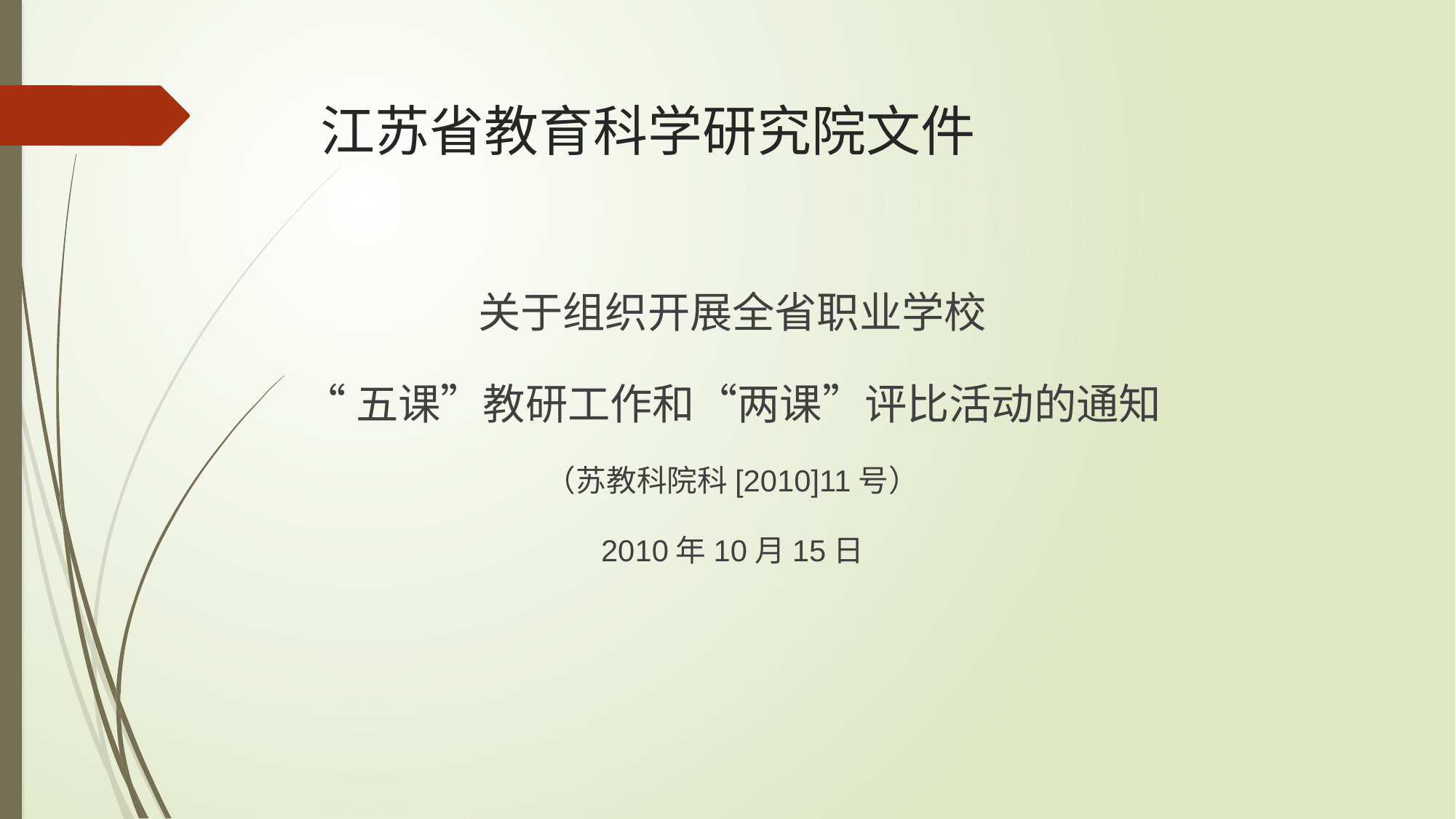

# 江苏省教育科学研究院文件
关于组织开展全省职业学校
“五课”教研工作和“两课”评比活动的通知
（苏教科院科[2010]11号）
2010年10月15日